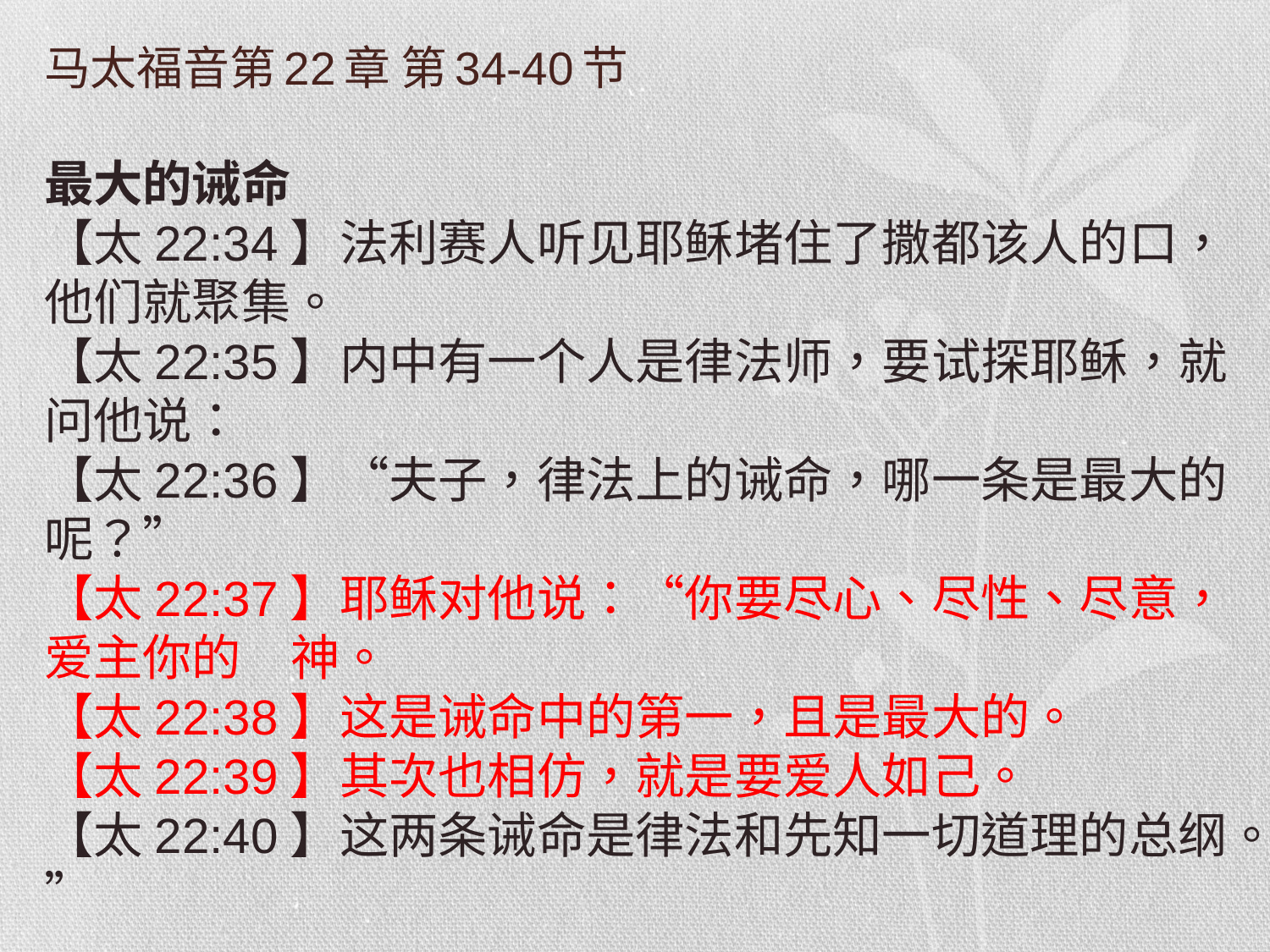

# 马太福音第22章 第34-40节
最大的诫命
【太22:34】法利赛人听见耶稣堵住了撒都该人的口，他们就聚集。
【太22:35】内中有一个人是律法师，要试探耶稣，就问他说：
【太22:36】“夫子，律法上的诫命，哪一条是最大的呢？”
【太22:37】耶稣对他说：“你要尽心、尽性、尽意，爱主你的　神。
【太22:38】这是诫命中的第一，且是最大的。
【太22:39】其次也相仿，就是要爱人如己。
【太22:40】这两条诫命是律法和先知一切道理的总纲。”